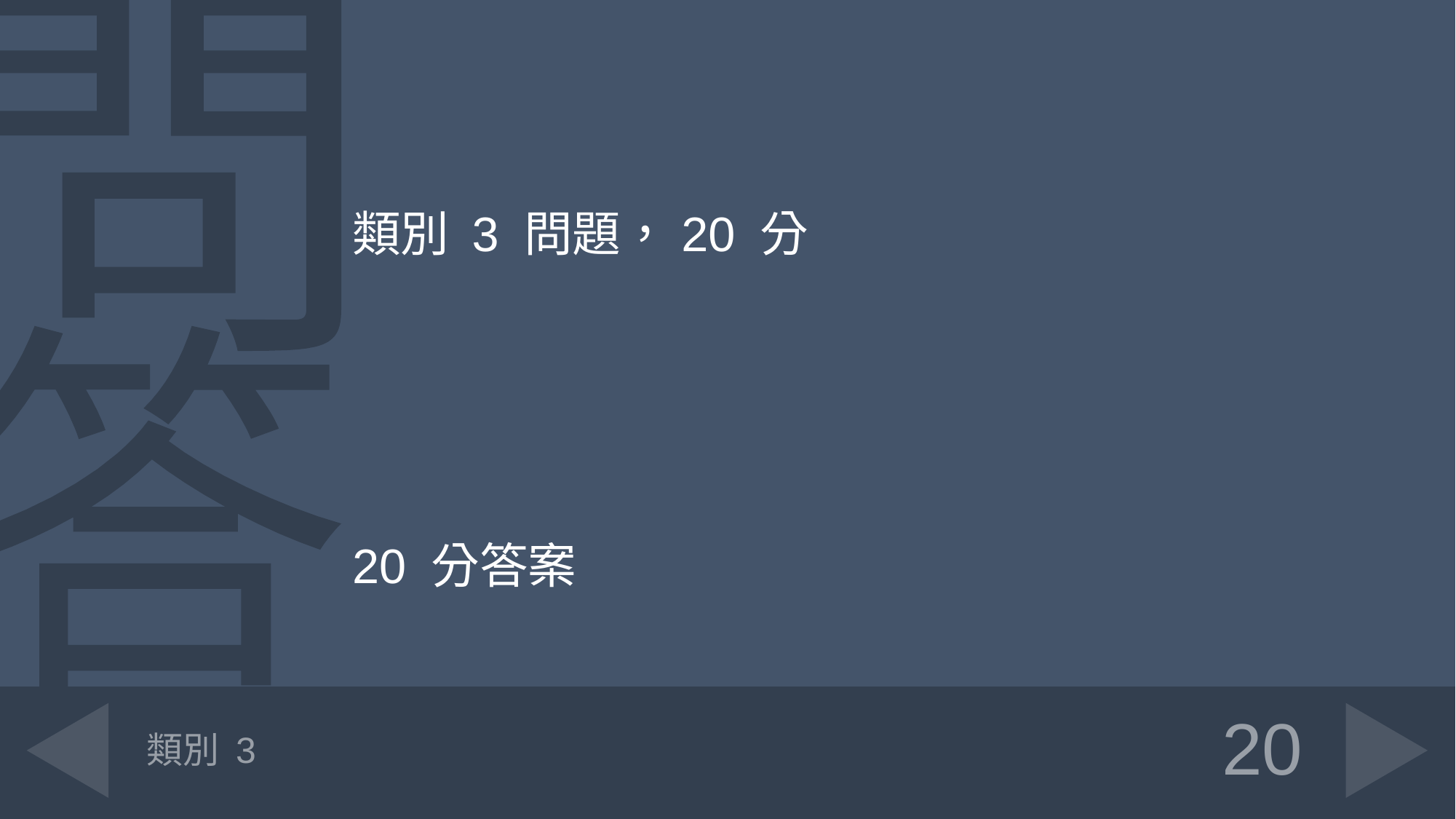

類別 3 問題，20 分
20 分答案
# 類別 3
20